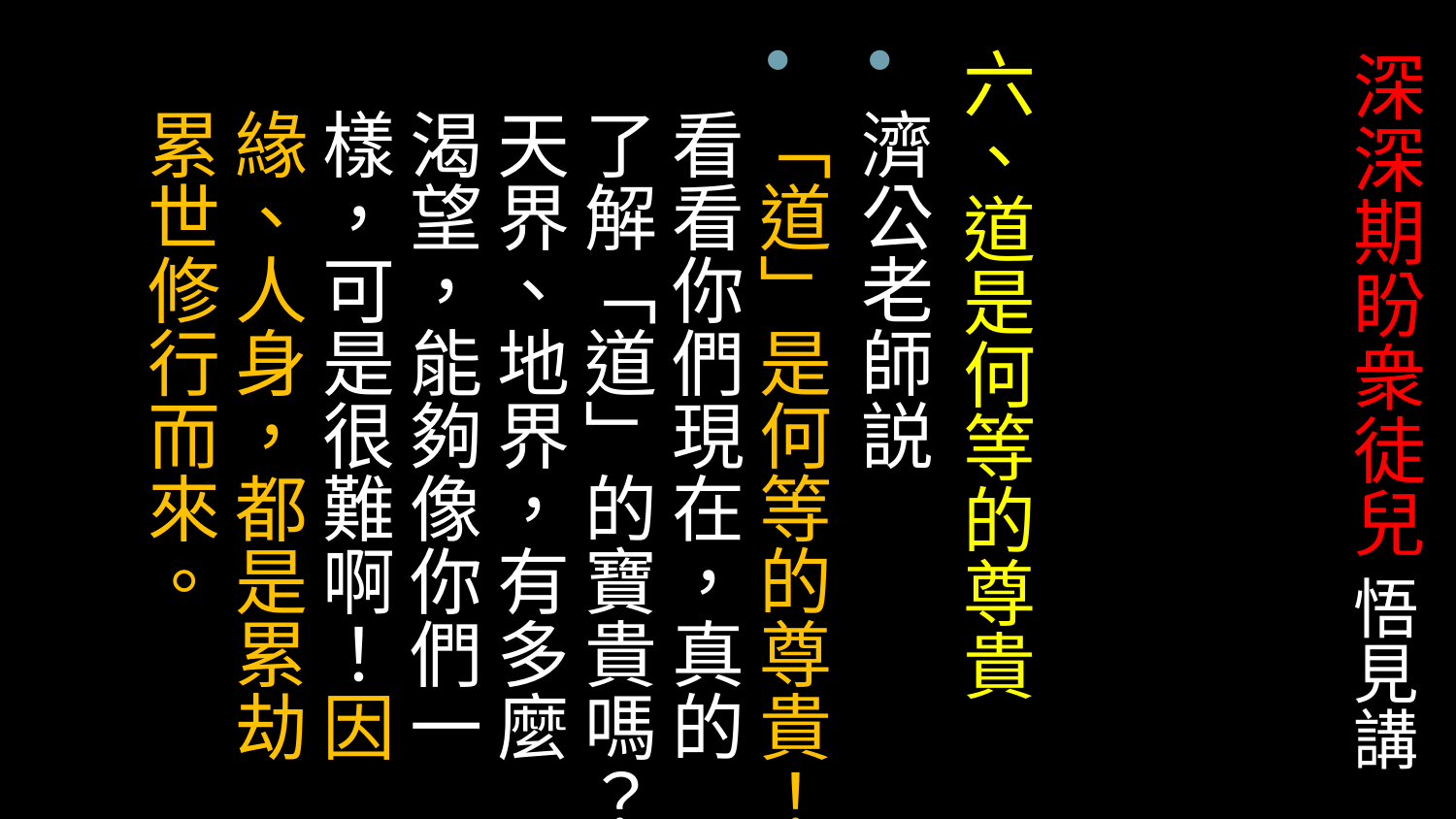

六、道是何等的尊貴
濟公老師説
「道」是何等的尊貴！看看你們現在，真的了解「道」的寶貴嗎？天界、地界，有多麼渴望，能夠像你們一樣，可是很難啊！因緣、人身，都是累劫累世修行而來。

# 深深期盼衆徒兒 悟見講